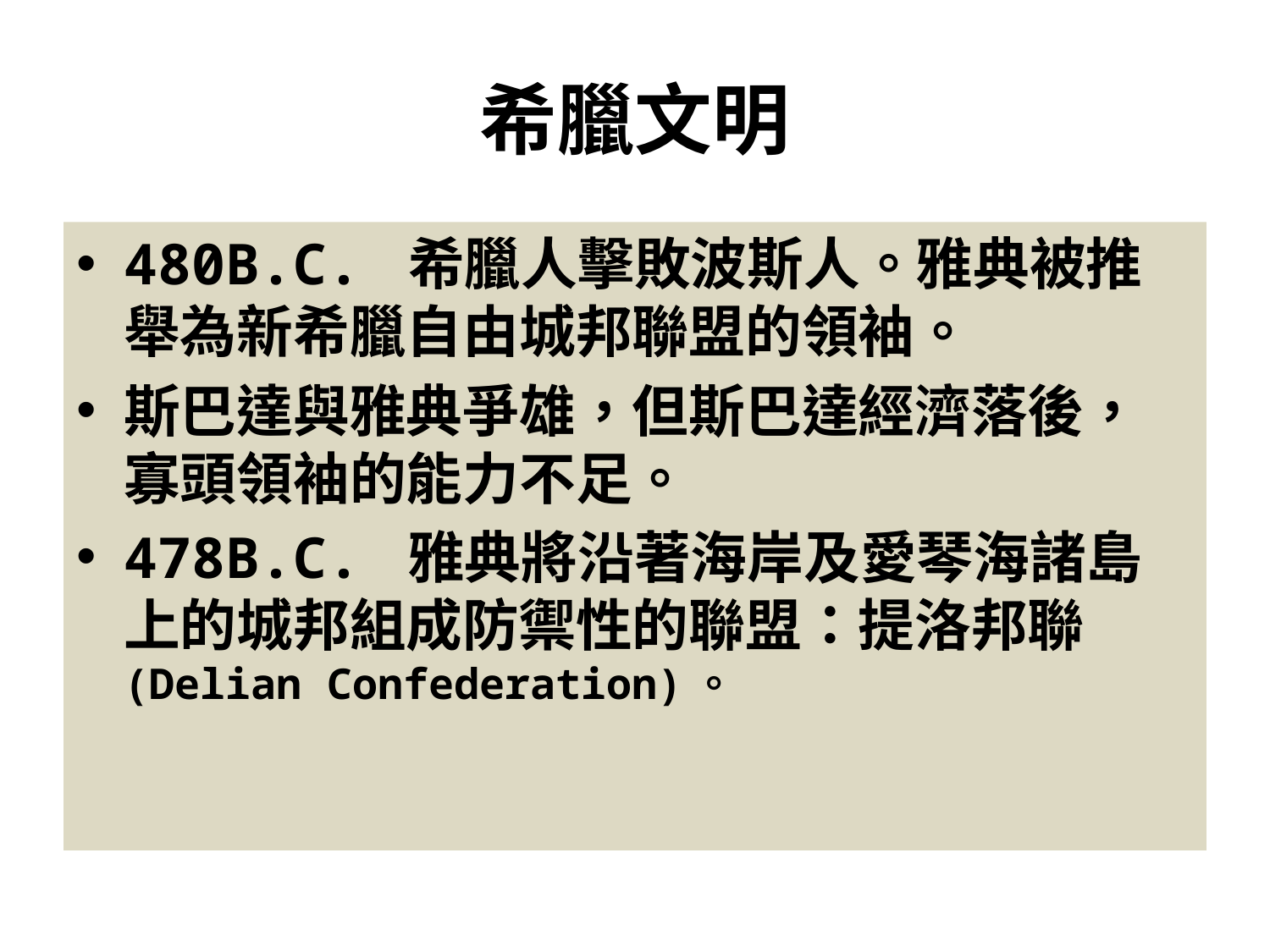

# 希臘文明
480B.C. 希臘人擊敗波斯人。雅典被推舉為新希臘自由城邦聯盟的領袖。
斯巴達與雅典爭雄，但斯巴達經濟落後，寡頭領袖的能力不足。
478B.C. 雅典將沿著海岸及愛琴海諸島上的城邦組成防禦性的聯盟：提洛邦聯(Delian Confederation)。